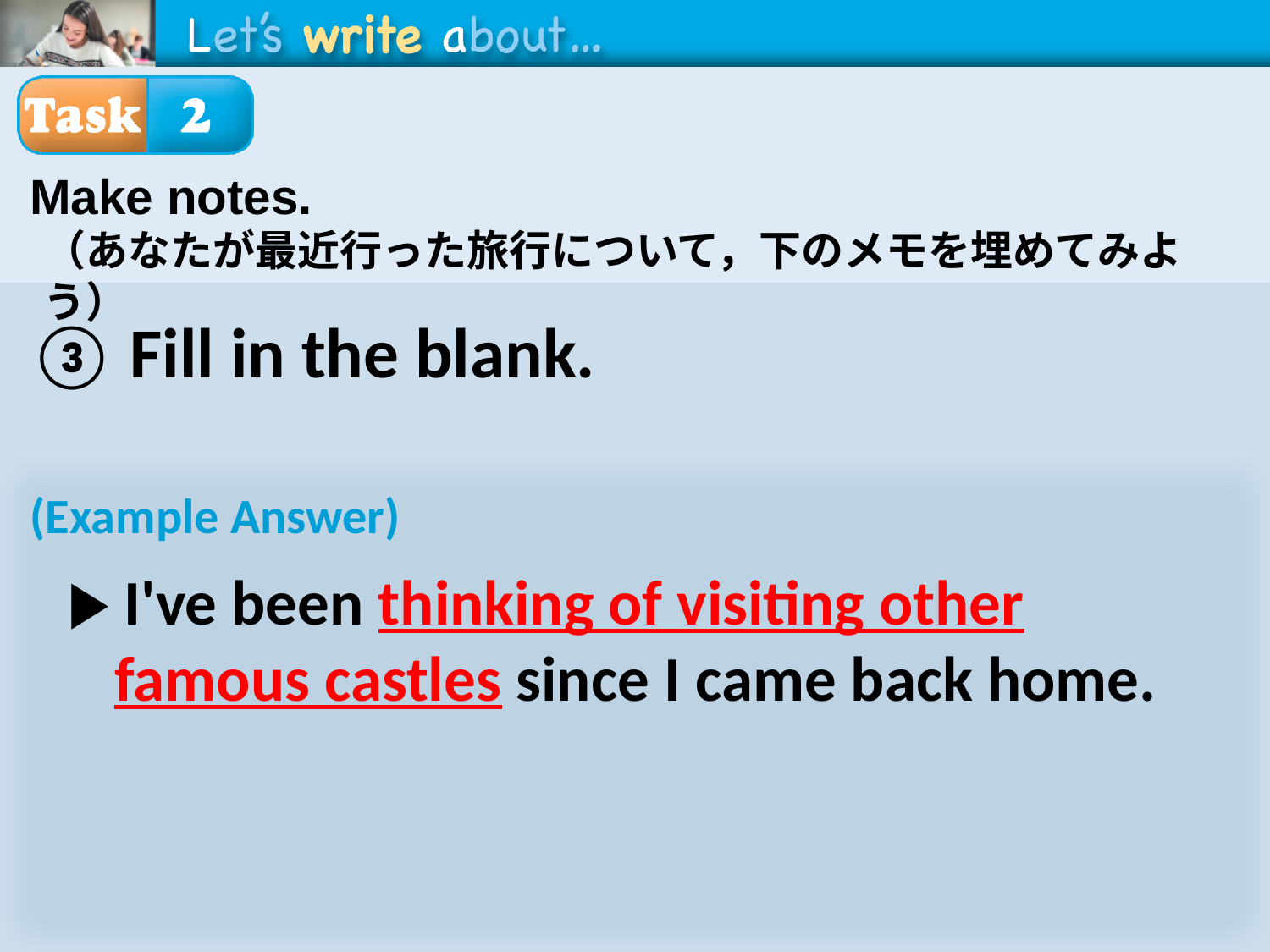

Make notes.
（あなたが最近行った旅行について，下のメモを埋めてみよう）
③ Fill in the blank.
﻿
▶ I've been 	 since I came back home.
(Example Answer)
▶ I've been thinking of visiting other famous castles since I came back home.